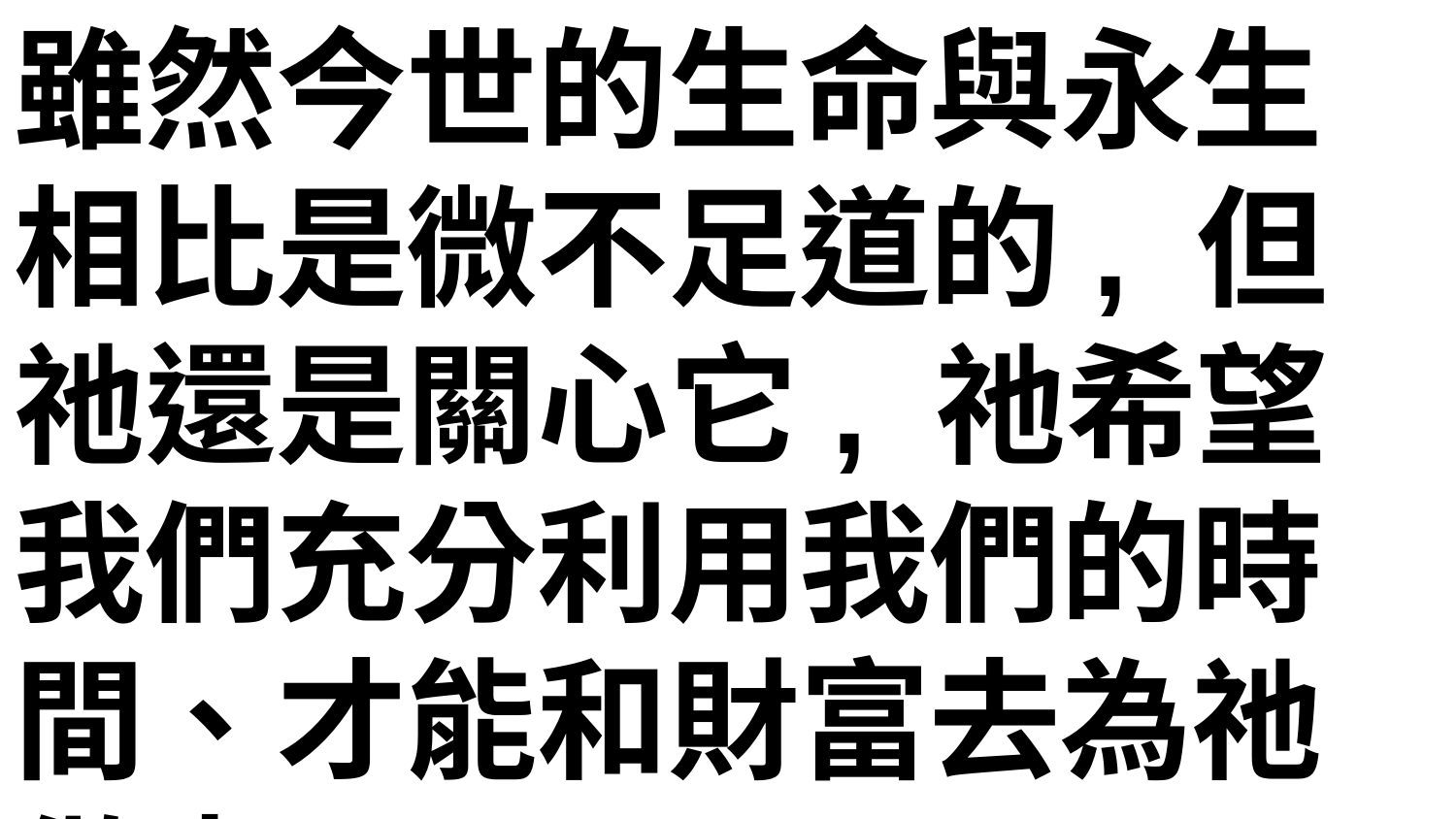

雖然今世的生命與永生相比是微不足道的, 但祂還是關心它, 祂希望我們充分利用我們的時間、才能和財富去為祂做事。